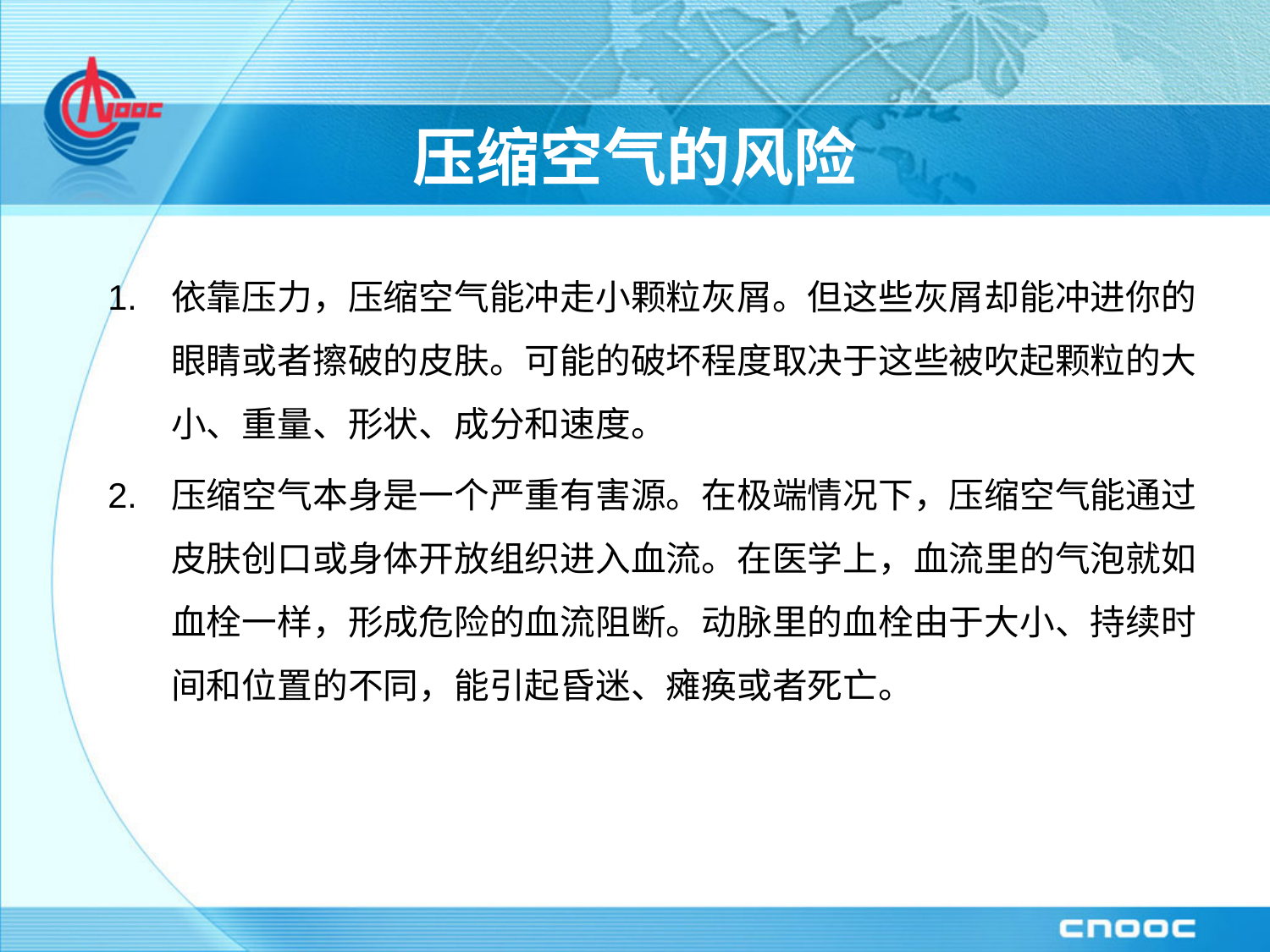

# 压缩空气的风险
依靠压力，压缩空气能冲走小颗粒灰屑。但这些灰屑却能冲进你的眼睛或者擦破的皮肤。可能的破坏程度取决于这些被吹起颗粒的大小、重量、形状、成分和速度。
压缩空气本身是一个严重有害源。在极端情况下，压缩空气能通过皮肤创口或身体开放组织进入血流。在医学上，血流里的气泡就如血栓一样，形成危险的血流阻断。动脉里的血栓由于大小、持续时间和位置的不同，能引起昏迷、瘫痪或者死亡。